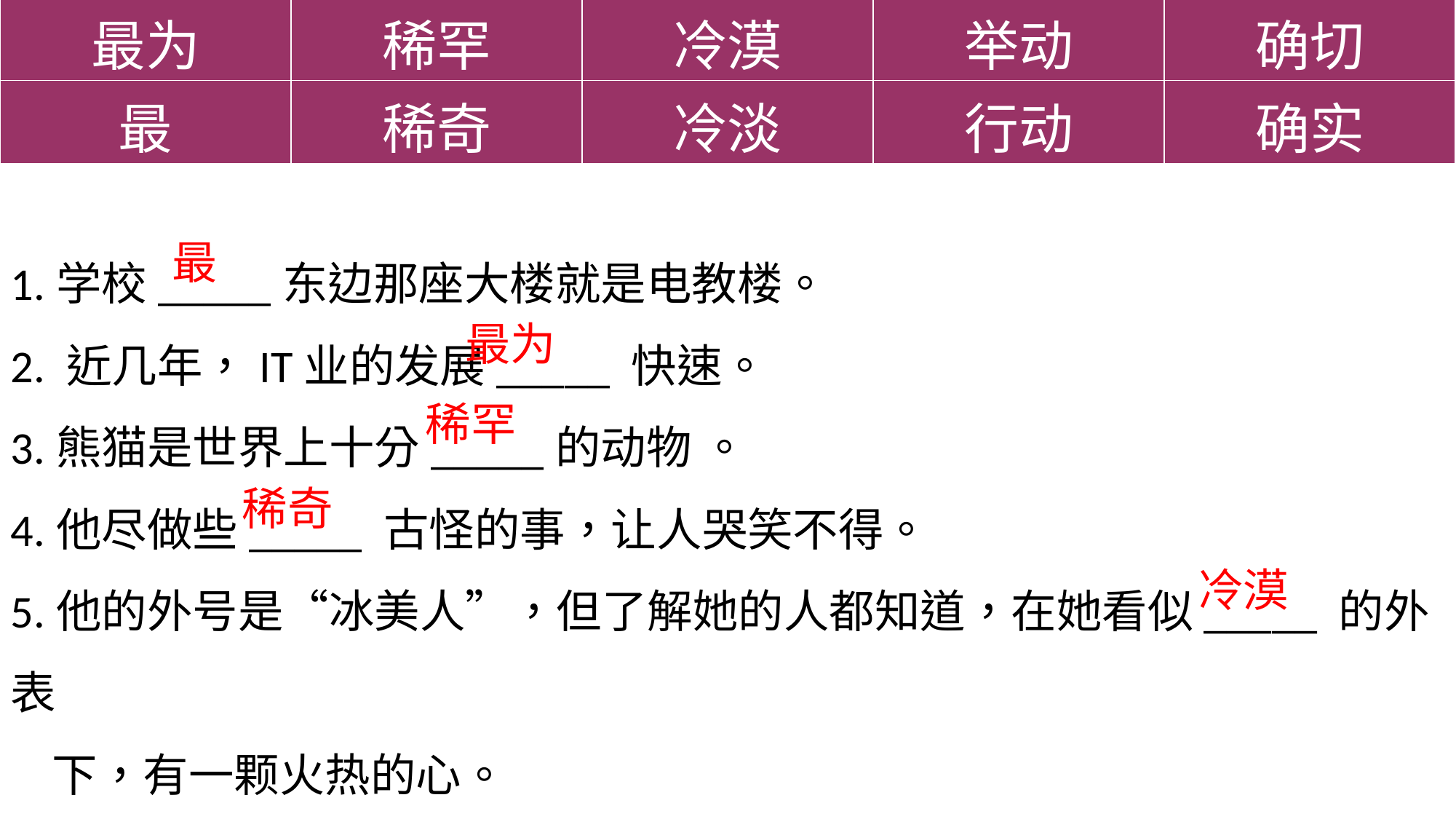

| 最为 | 稀罕 | 冷漠 | 举动 | 确切 |
| --- | --- | --- | --- | --- |
| 最 | 稀奇 | 冷淡 | 行动 | 确实 |
1.学校_____东边那座大楼就是电教楼。
2. 近几年，IT业的发展_____ 快速。
3.熊猫是世界上十分_____的动物 。
4.他尽做些_____ 古怪的事，让人哭笑不得。
5.他的外号是“冰美人”，但了解她的人都知道，在她看似_____ 的外表
   下，有一颗火热的心。
最
最为
稀罕
稀奇
冷漠